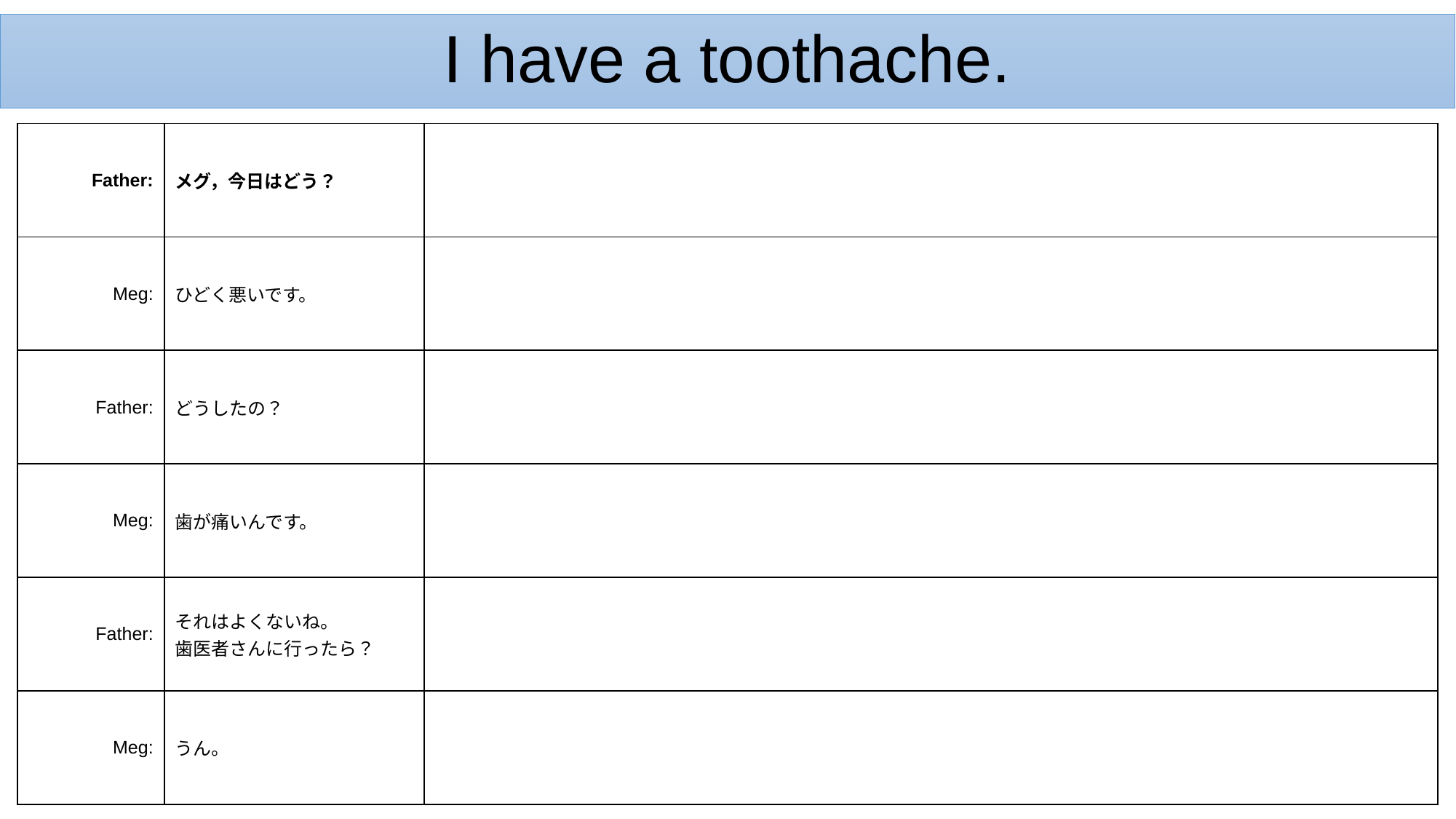

# I have a toothache.
| Father: | メグ，今日はどう？ |  |
| --- | --- | --- |
| Meg: | ひどく悪いです。 |  |
| Father: | どうしたの？ |  |
| Meg: | 歯が痛いんです。 |  |
| Father: | それはよくないね。 歯医者さんに行ったら？ |  |
| Meg: | うん。 |  |